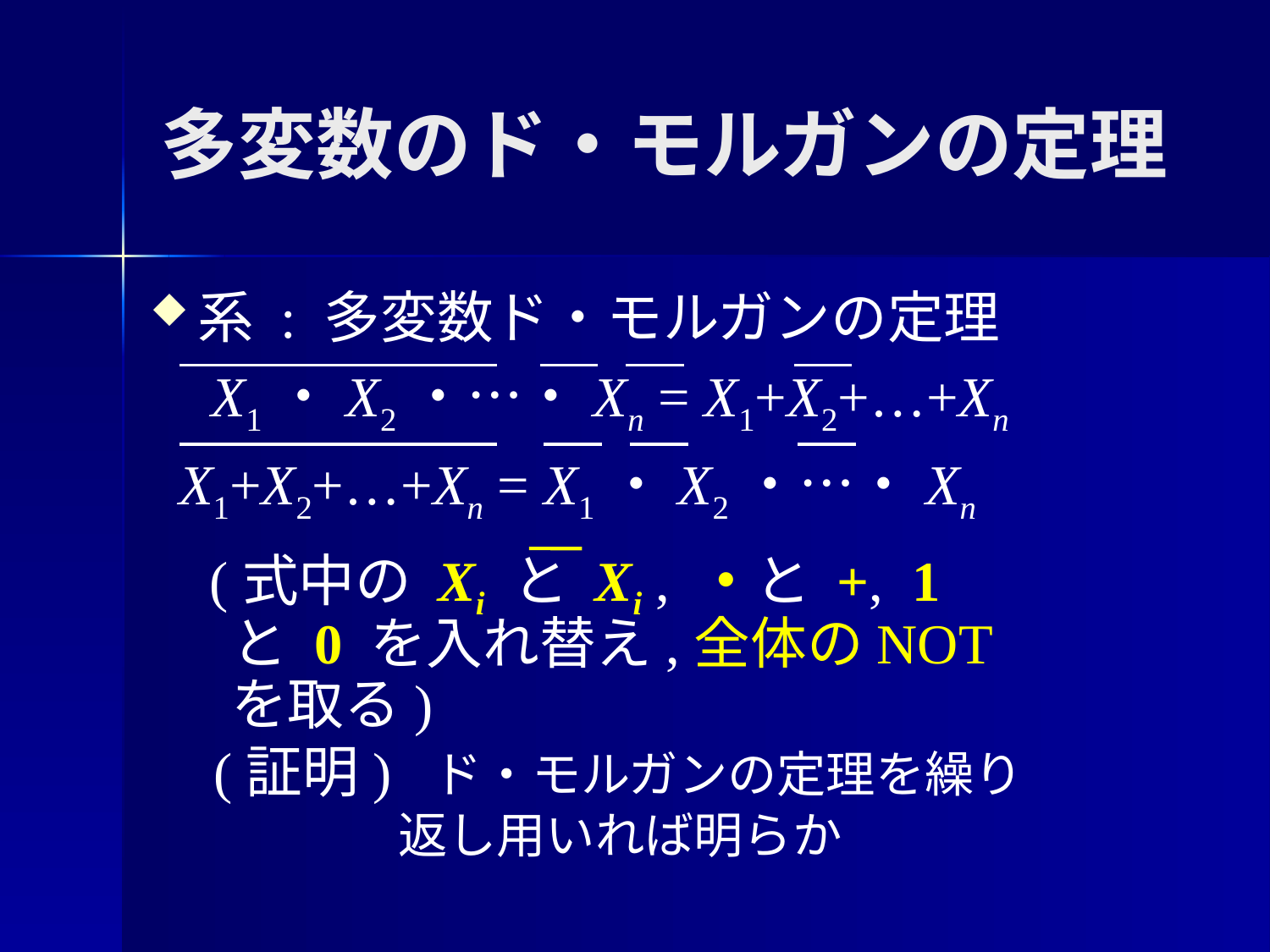

# 多変数のド・モルガンの定理
系 : 多変数ド・モルガンの定理
　X1・X2・…・Xn = X1+X2+…+Xn
  X1+X2+…+Xn = X1・X2・…・Xn
 (式中の Xi と Xi , ・と +,  1 と 0 を入れ替え,全体のNOTを取る)

(証明)  ド・モルガンの定理を繰り返し用いれば明らか